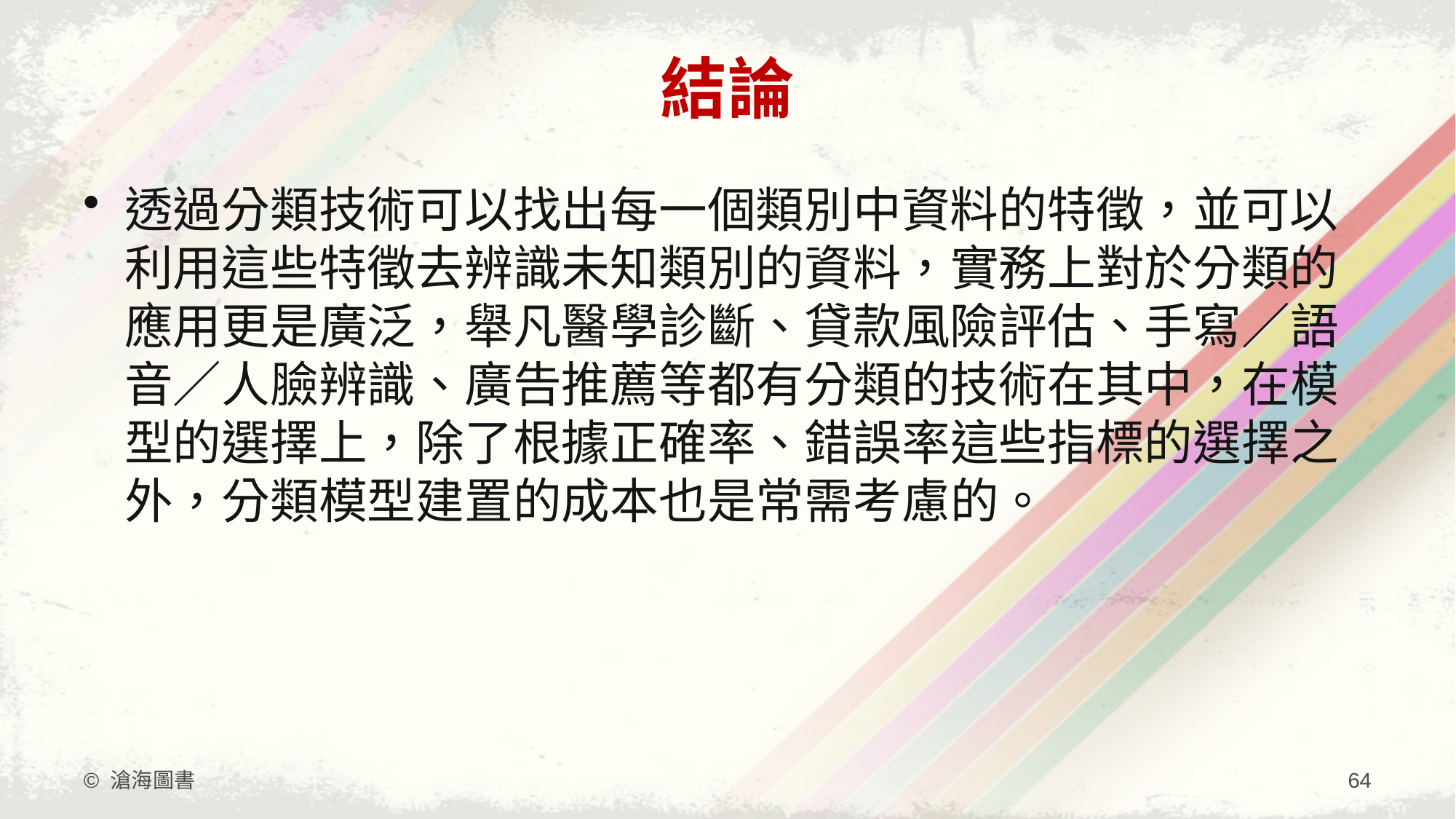

# 結論
透過分類技術可以找出每一個類別中資料的特徵，並可以利用這些特徵去辨識未知類別的資料，實務上對於分類的應用更是廣泛，舉凡醫學診斷、貸款風險評估、手寫／語音／人臉辨識、廣告推薦等都有分類的技術在其中，在模型的選擇上，除了根據正確率、錯誤率這些指標的選擇之外，分類模型建置的成本也是常需考慮的。
© 滄海圖書

64